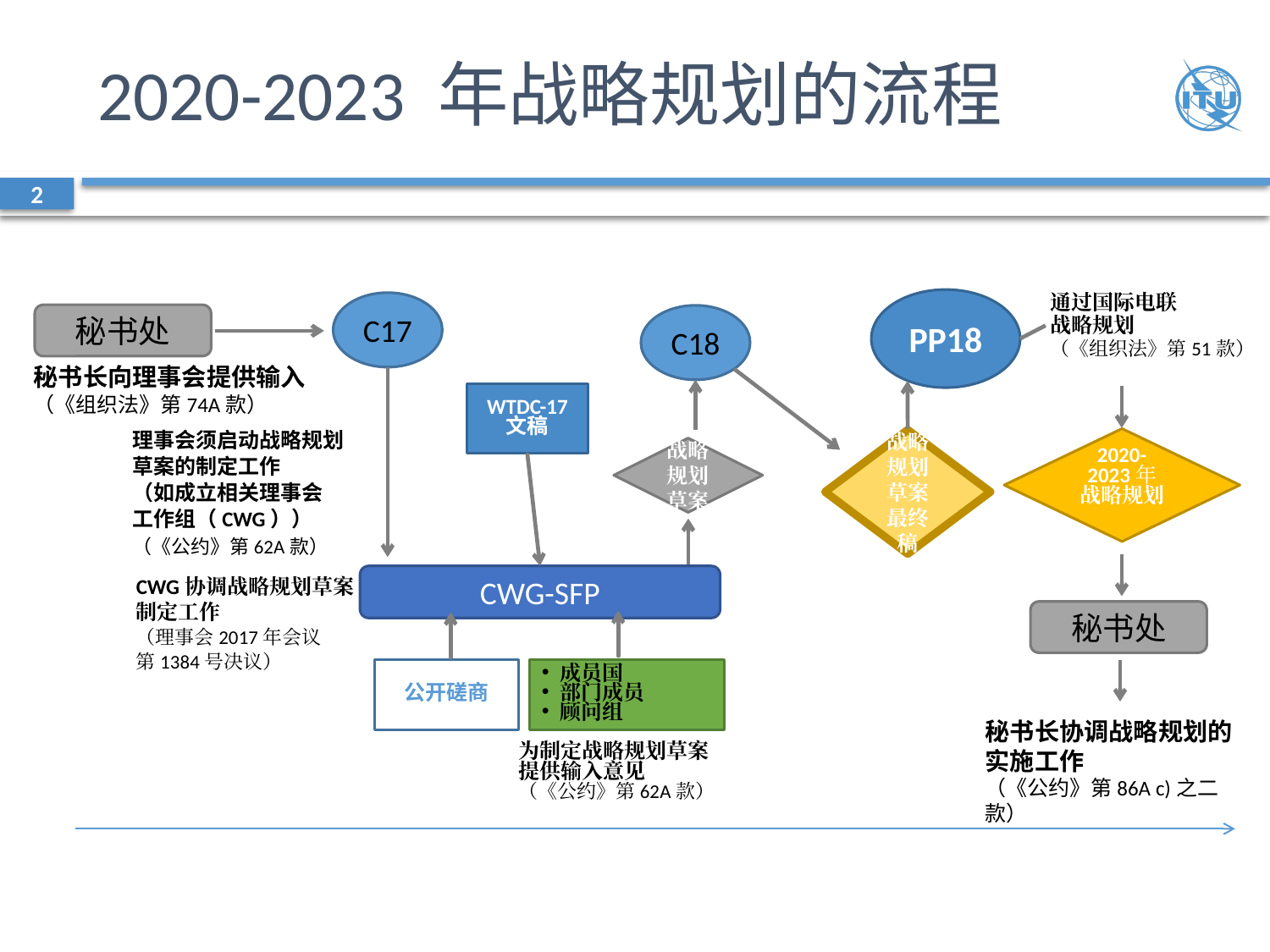

# 2020-2023 年战略规划的流程
2
通过国际电联
战略规划
（《组织法》第51款）
PP18
C17
秘书处
C18
秘书长向理事会提供输入
（《组织法》第74A款）
WTDC-17 文稿
理事会须启动战略规划
草案的制定工作
（如成立相关理事会
工作组（CWG））
（《公约》第62A款）
2020-2023年
战略规划

战略规划草案
最终稿
战略规划草案
CWG-SFP
CWG协调战略规划草案
制定工作
（理事会2017年会议
第1384号决议）

秘书处
公开磋商
 成员国
 部门成员
 顾问组
秘书长协调战略规划的实施工作
（《公约》第86A c)之二款）
为制定战略规划草案
提供输入意见
（《公约》第62A款）